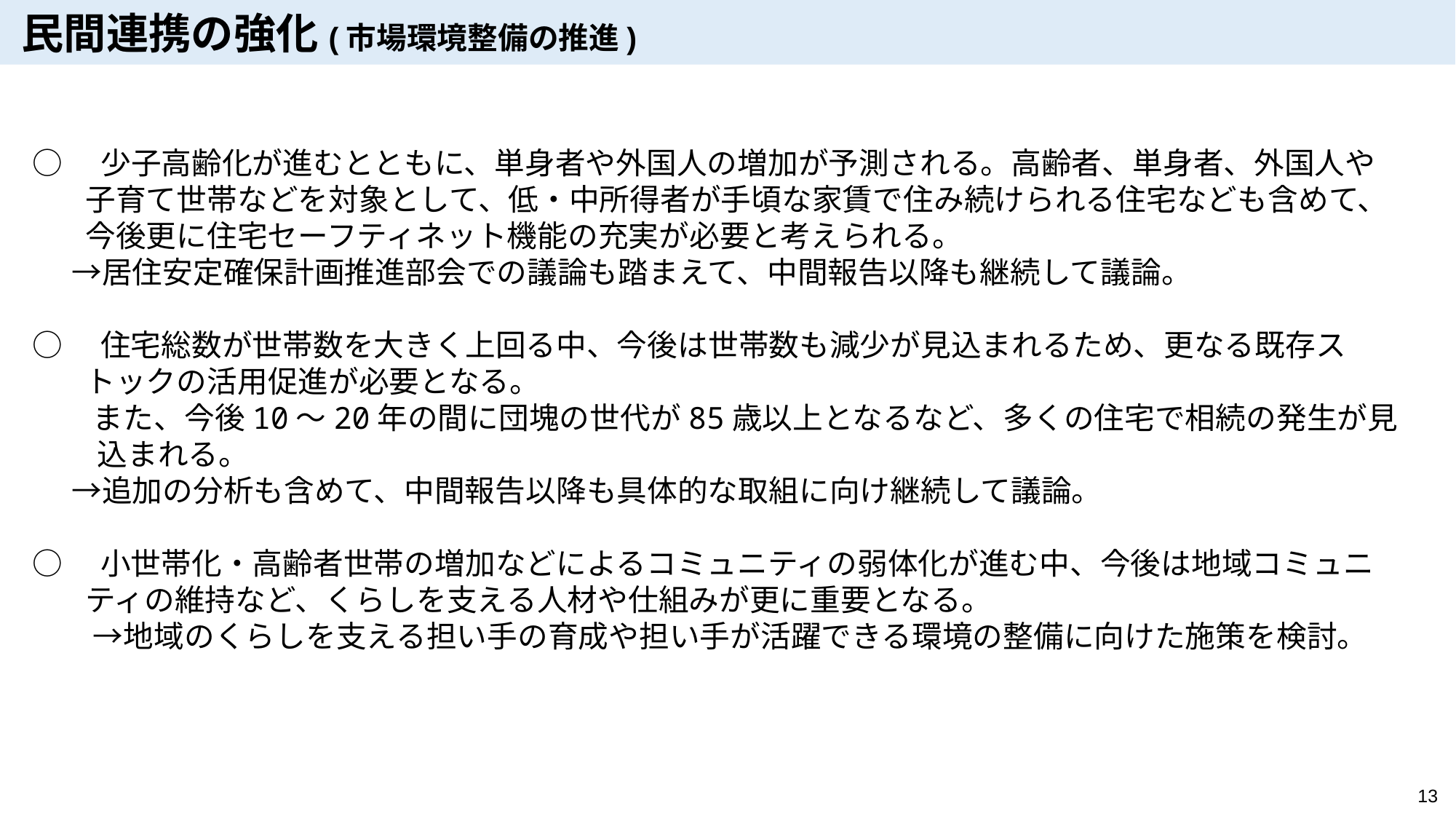

民間連携の強化(市場環境整備の推進)

○　少子高齢化が進むとともに、単身者や外国人の増加が予測される。高齢者、単身者、外国人や子育て世帯などを対象として、低・中所得者が手頃な家賃で住み続けられる住宅なども含めて、今後更に住宅セーフティネット機能の充実が必要と考えられる。
　　→居住安定確保計画推進部会での議論も踏まえて、中間報告以降も継続して議論。

○　住宅総数が世帯数を大きく上回る中、今後は世帯数も減少が見込まれるため、更なる既存ストックの活用促進が必要となる。
　　また、今後10～20年の間に団塊の世代が85歳以上となるなど、多くの住宅で相続の発生が見込まれる。
　　→追加の分析も含めて、中間報告以降も具体的な取組に向け継続して議論。

○　小世帯化・高齢者世帯の増加などによるコミュニティの弱体化が進む中、今後は地域コミュニティの維持など、くらしを支える人材や仕組みが更に重要となる。
　　→地域のくらしを支える担い手の育成や担い手が活躍できる環境の整備に向けた施策を検討。

13